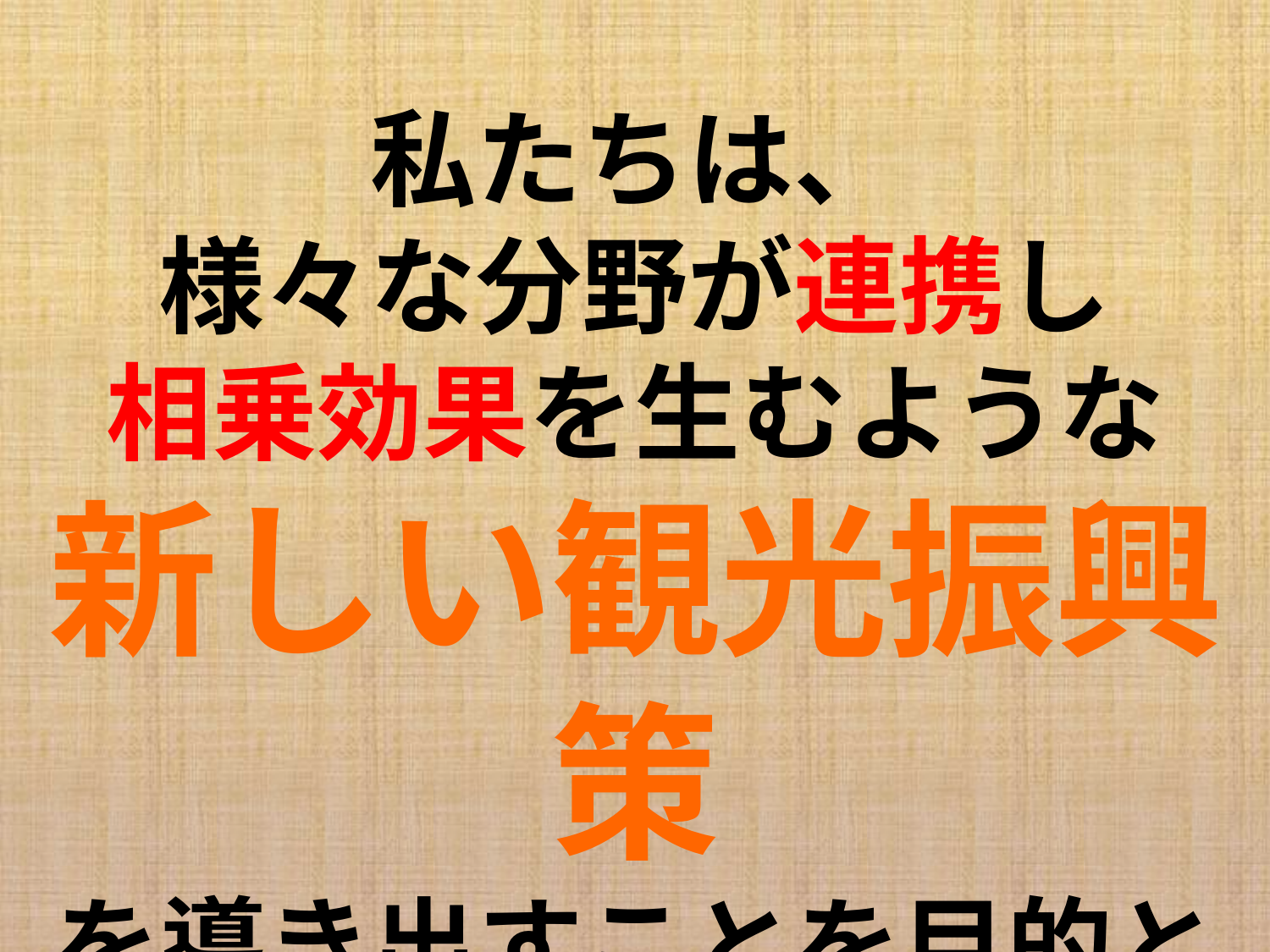

私たちは、
様々な分野が連携し
相乗効果を生むような
新しい観光振興策
を導き出すことを目的とする